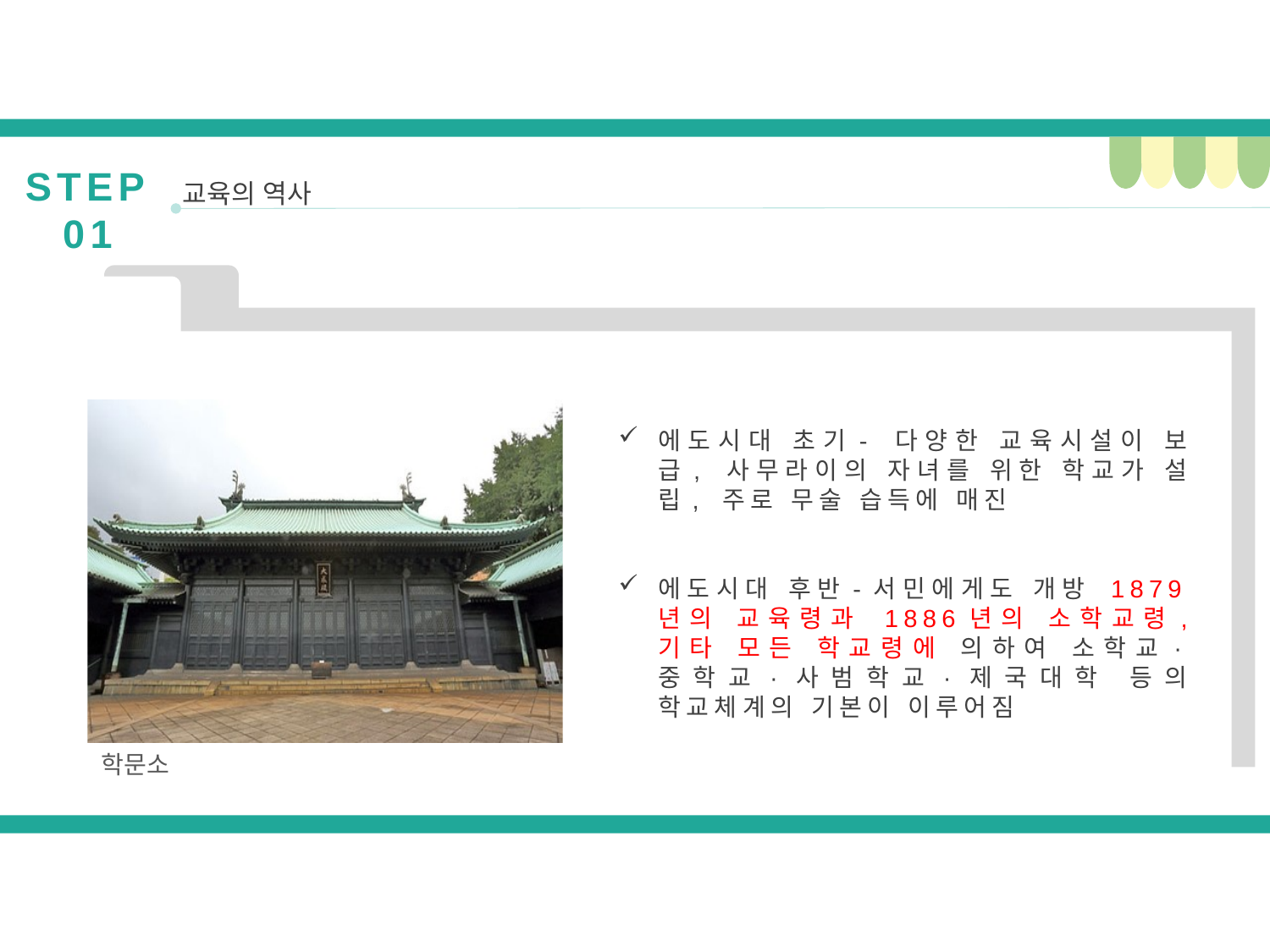

STEP 01
교육의 역사

에도시대 초기- 다양한 교육시설이 보급, 사무라이의 자녀를 위한 학교가 설립, 주로 무술 습득에 매진

에도시대 후반-서민에게도 개방 1879년의 교육령과 1886년의 소학교령, 기타 모든 학교령에 의하여 소학교·중학교·사범학교·제국대학 등의 학교체계의 기본이 이루어짐

학문소